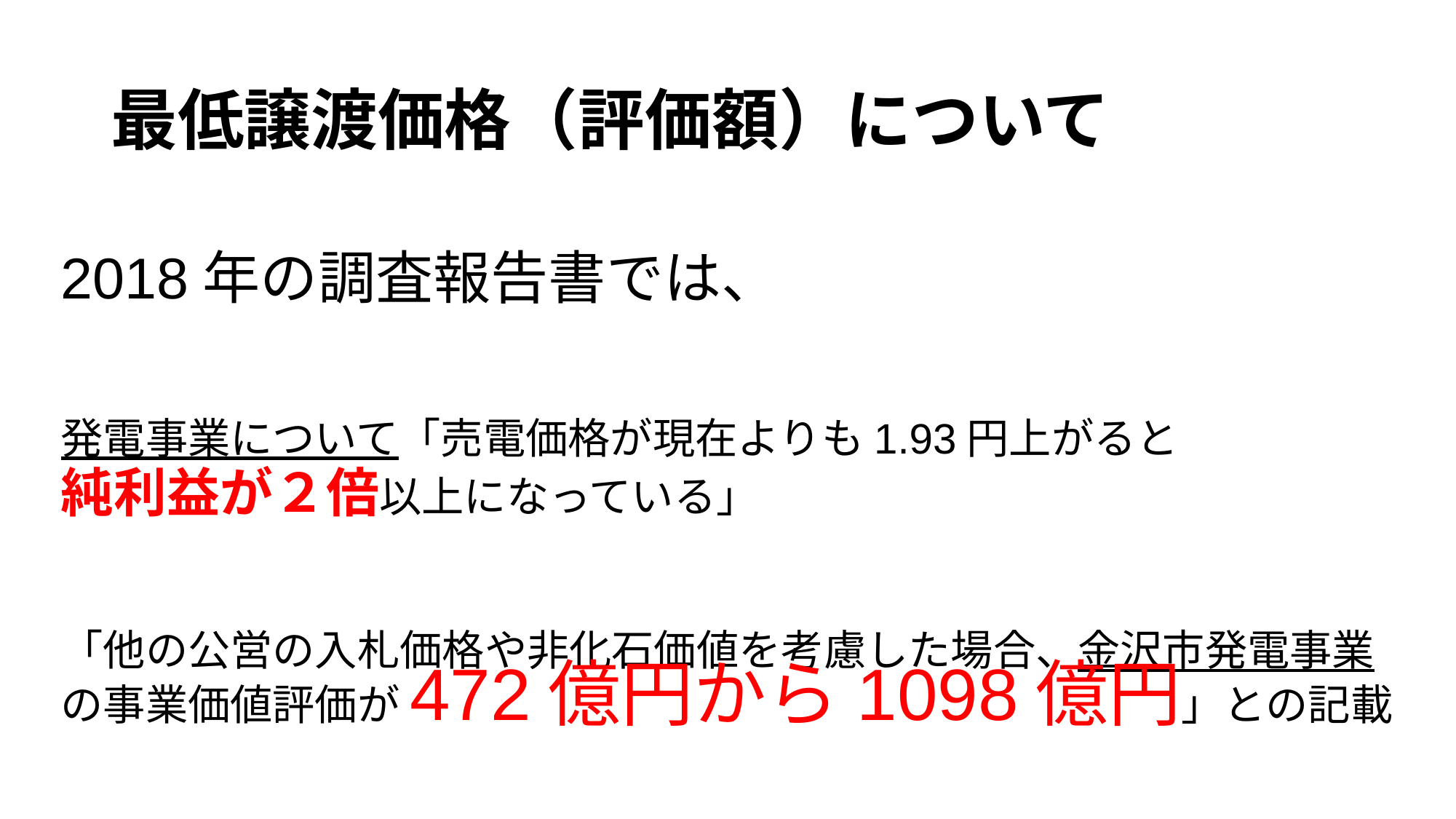

# 最低譲渡価格（評価額）について
2018年の調査報告書では、

発電事業について「売電価格が現在よりも1.93円上がると
純利益が２倍以上になっている」

「他の公営の入札価格や非化石価値を考慮した場合、金沢市発電事業の事業価値評価が472億円から1098億円」との記載